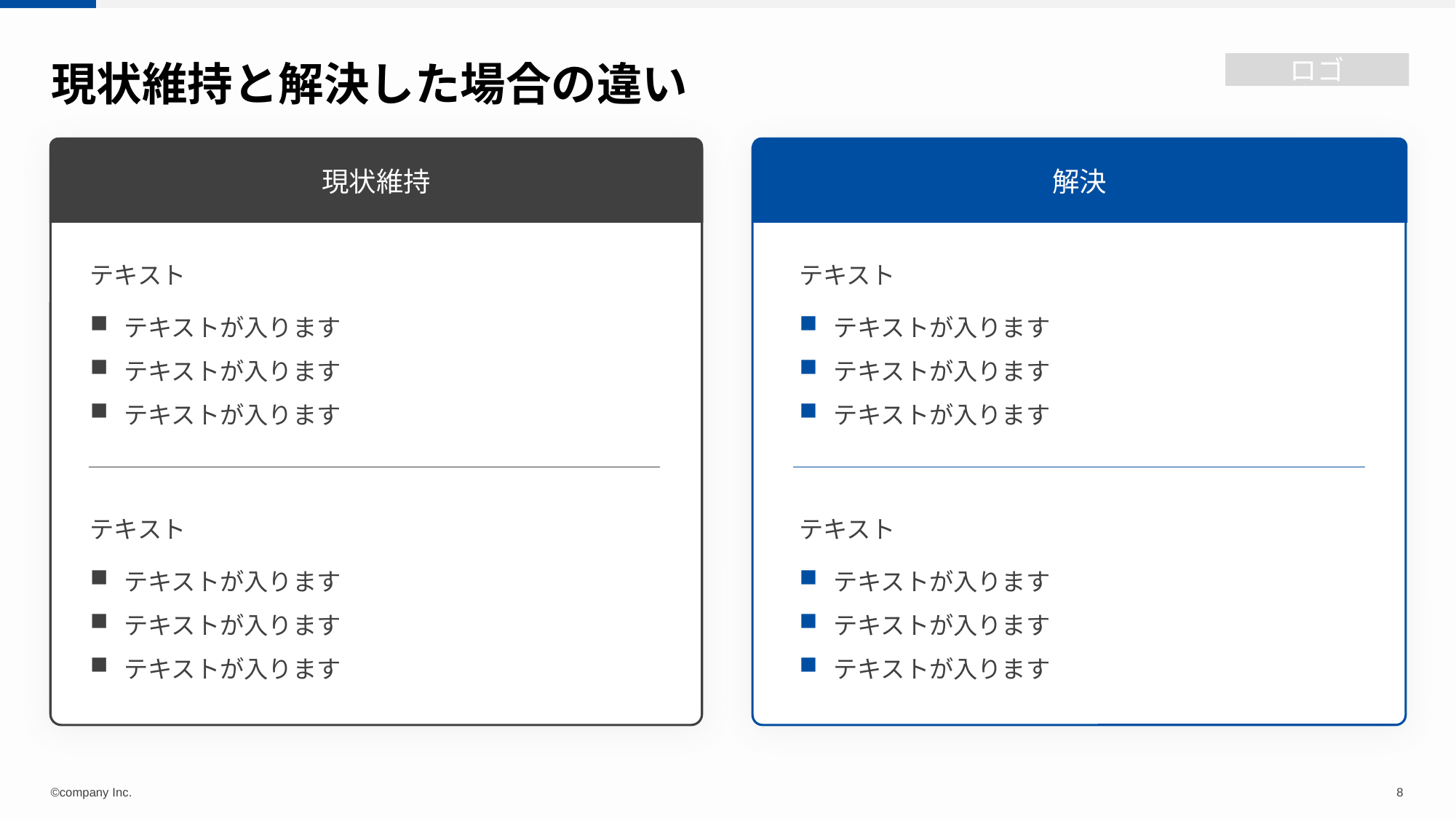

現状維持と解決した場合の違い

現状維持

解決
テキスト
テキスト
テキストが入ります
テキストが入ります
テキストが入ります
テキストが入ります
テキストが入ります
テキストが入ります
テキスト
テキスト
テキストが入ります
テキストが入ります
テキストが入ります
テキストが入ります
テキストが入ります
テキストが入ります